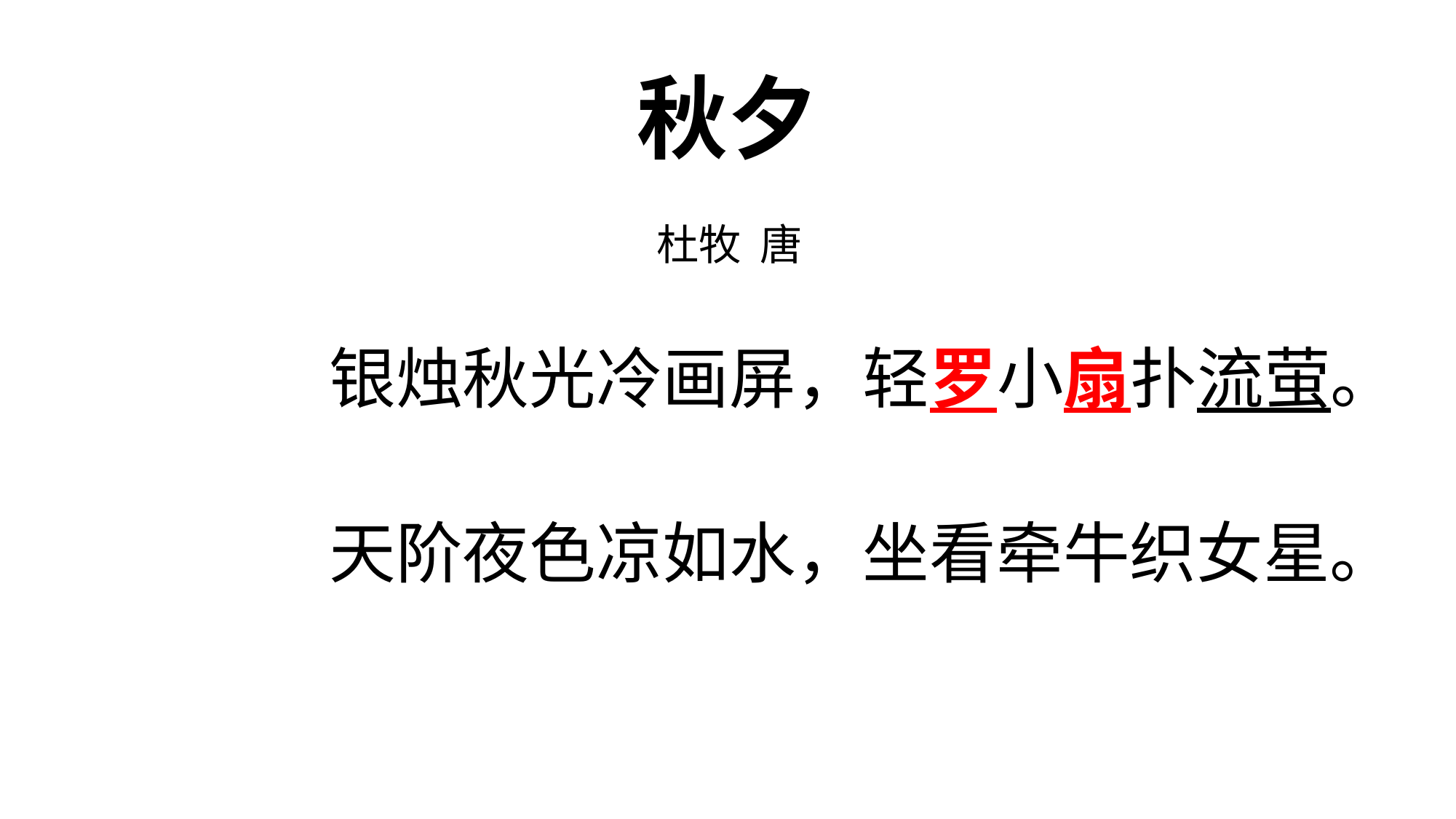

# 秋夕
					杜牧  唐

		银烛秋光冷画屏，轻罗小扇扑流萤。

		天阶夜色凉如水，坐看牵牛织女星。